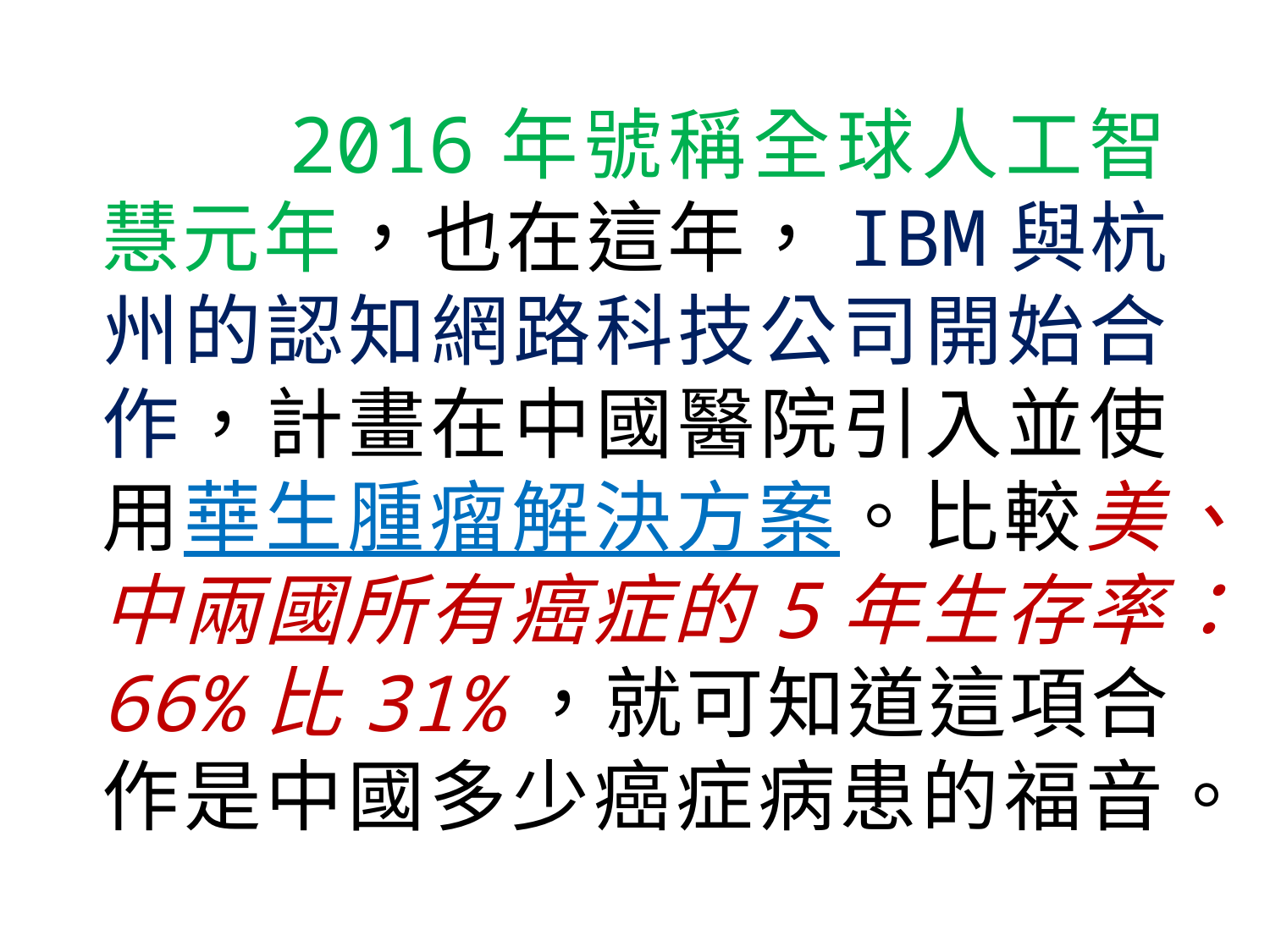

2016年號稱全球人工智慧元年，也在這年，IBM與杭州的認知網路科技公司開始合作，計畫在中國醫院引入並使用華生腫瘤解決方案。比較美、中兩國所有癌症的5年生存率：66%比31%，就可知道這項合作是中國多少癌症病患的福音。